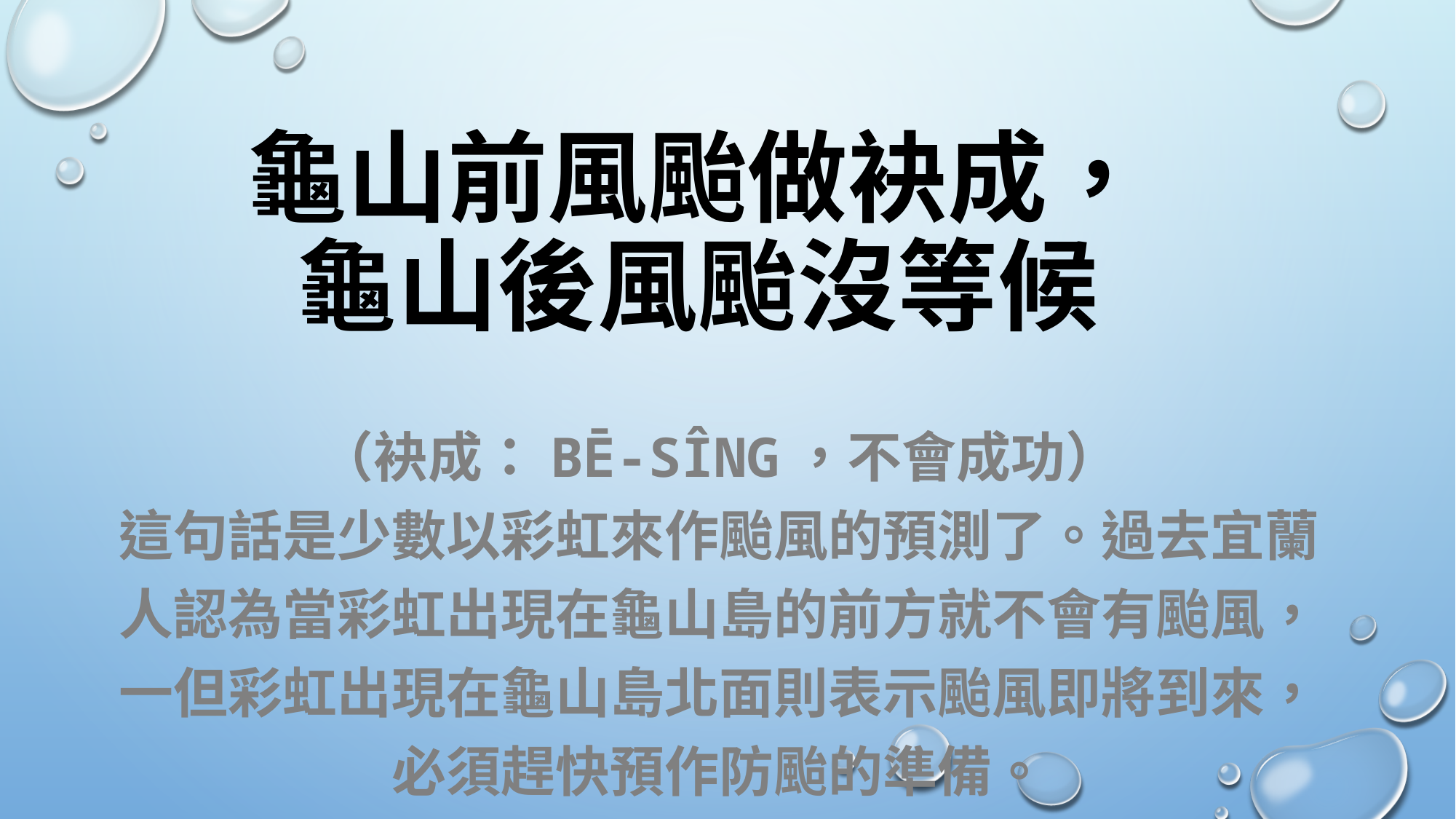

# 龜山前風颱做袂成， 龜山後風颱沒等候
（袂成：bē-sîng，不會成功）
這句話是少數以彩虹來作颱風的預測了。過去宜蘭人認為當彩虹出現在龜山島的前方就不會有颱風，一但彩虹出現在龜山島北面則表示颱風即將到來，必須趕快預作防颱的準備。